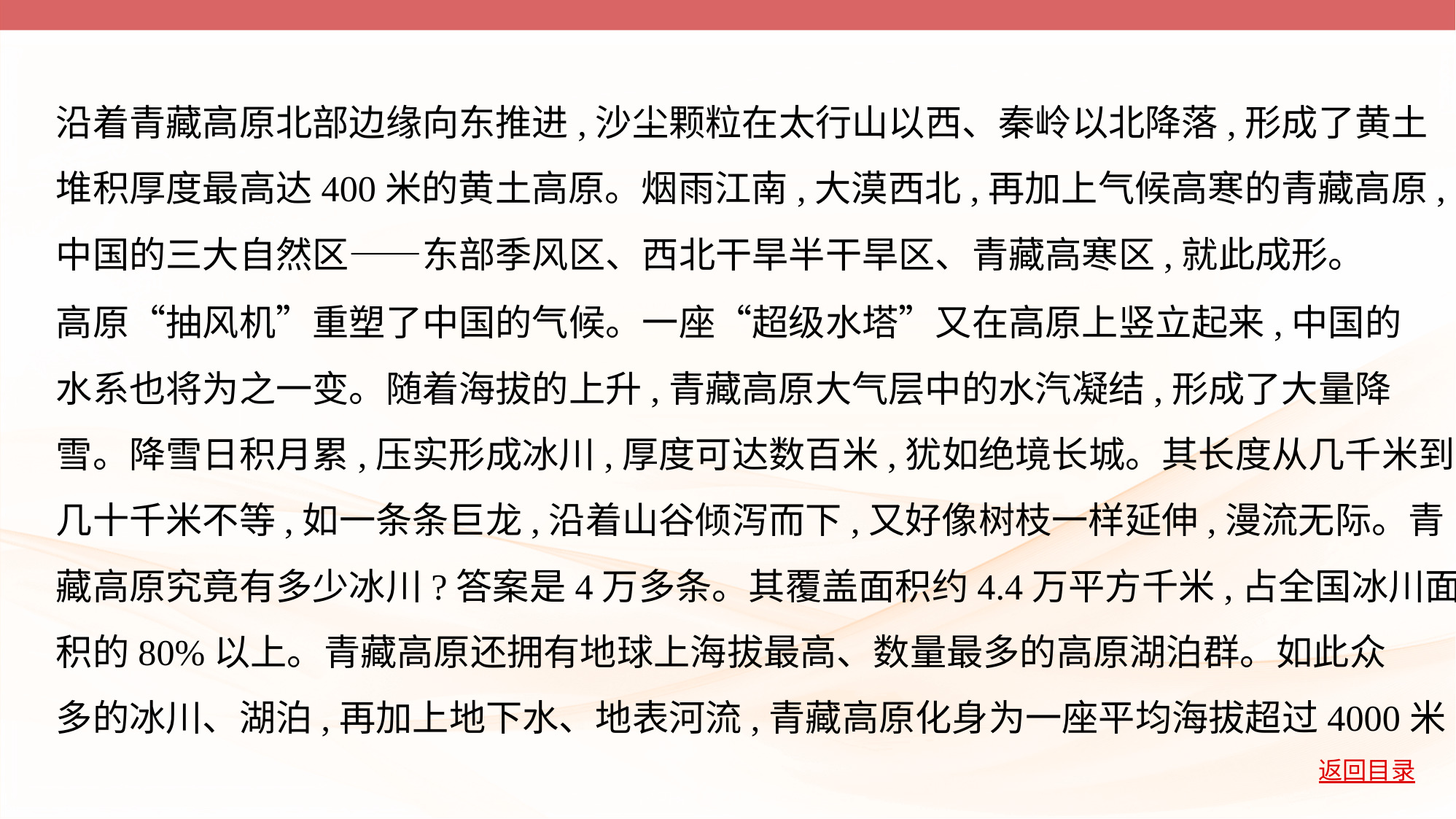

沿着青藏高原北部边缘向东推进,沙尘颗粒在太行山以西、秦岭以北降落,形成了黄土
堆积厚度最高达400米的黄土高原。烟雨江南,大漠西北,再加上气候高寒的青藏高原,
中国的三大自然区——东部季风区、西北干旱半干旱区、青藏高寒区,就此成形。
高原“抽风机”重塑了中国的气候。一座“超级水塔”又在高原上竖立起来,中国的
水系也将为之一变。随着海拔的上升,青藏高原大气层中的水汽凝结,形成了大量降
雪。降雪日积月累,压实形成冰川,厚度可达数百米,犹如绝境长城。其长度从几千米到
几十千米不等,如一条条巨龙,沿着山谷倾泻而下,又好像树枝一样延伸,漫流无际。青
藏高原究竟有多少冰川?答案是4万多条。其覆盖面积约4.4万平方千米,占全国冰川面
积的80%以上。青藏高原还拥有地球上海拔最高、数量最多的高原湖泊群。如此众
多的冰川、湖泊,再加上地下水、地表河流,青藏高原化身为一座平均海拔超过4000米